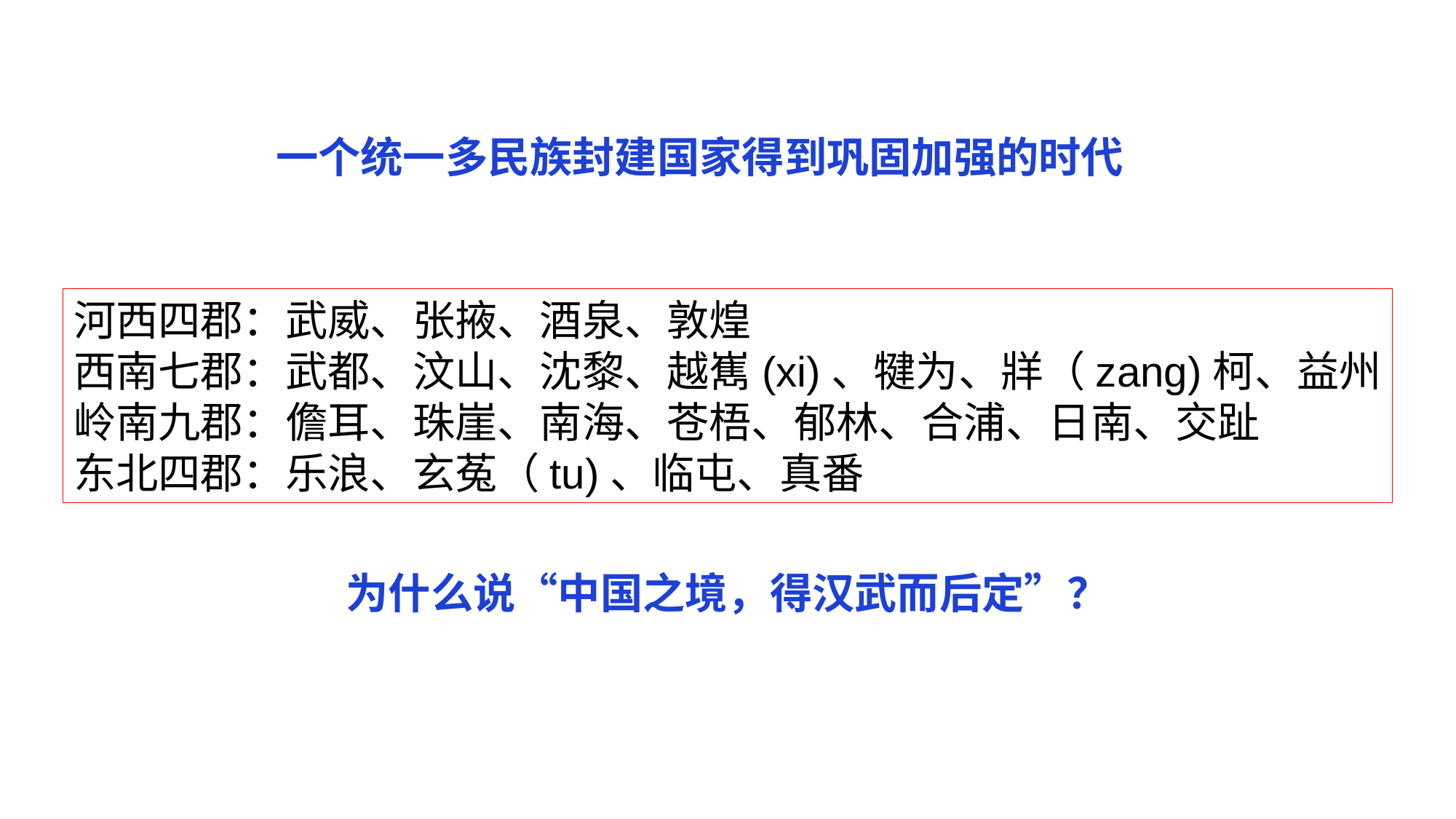

一个统一多民族封建国家得到巩固加强的时代
河西四郡：武威、张掖、酒泉、敦煌
西南七郡：武都、汶山、沈黎、越嶲(xi)、犍为、牂（zang)柯、益州
岭南九郡：儋耳、珠崖、南海、苍梧、郁林、合浦、日南、交趾
东北四郡：乐浪、玄菟（tu)、临屯、真番
为什么说“中国之境，得汉武而后定”？